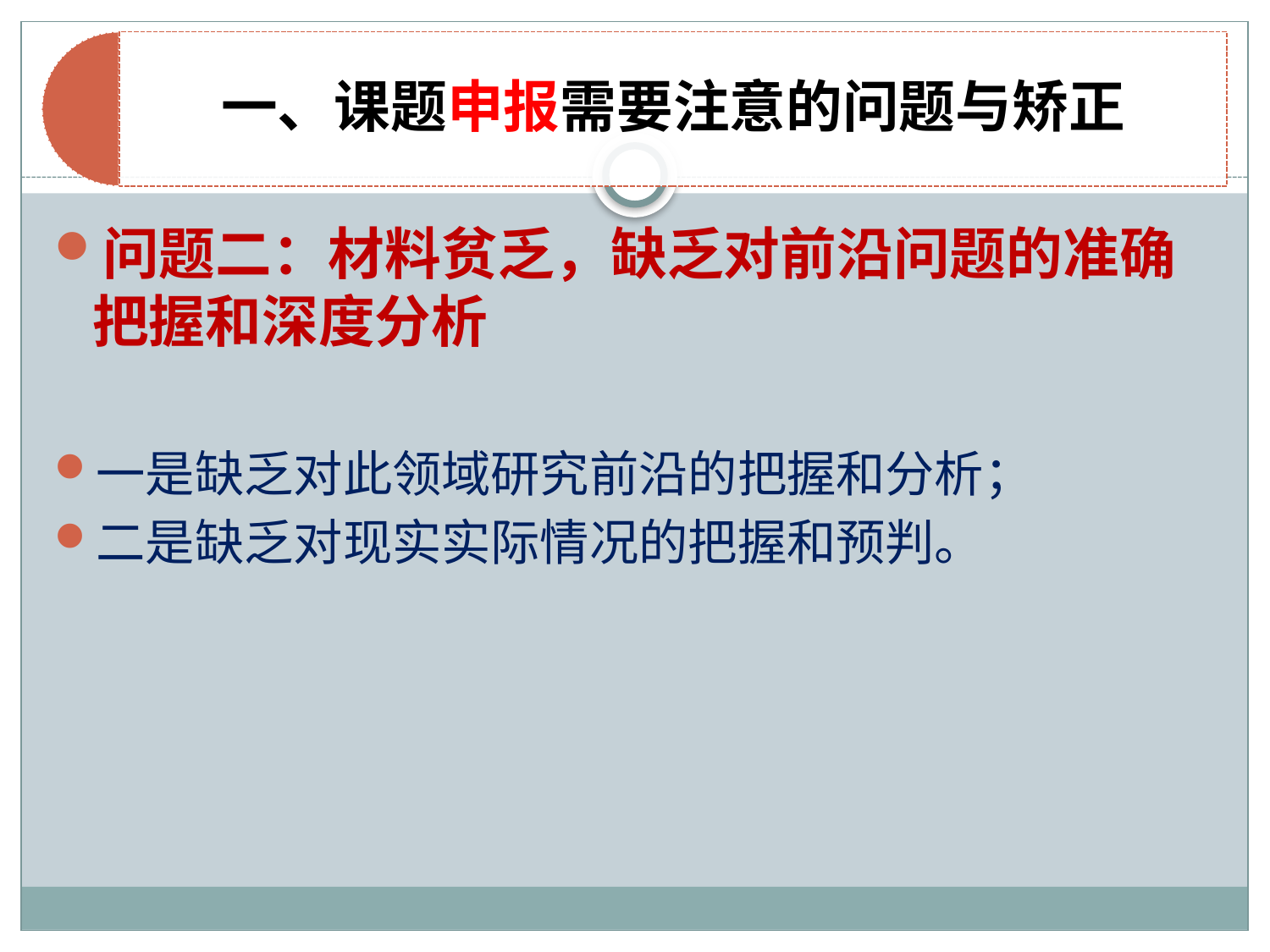

一、课题申报需要注意的问题与矫正
问题二：材料贫乏，缺乏对前沿问题的准确把握和深度分析

一是缺乏对此领域研究前沿的把握和分析；
二是缺乏对现实实际情况的把握和预判。